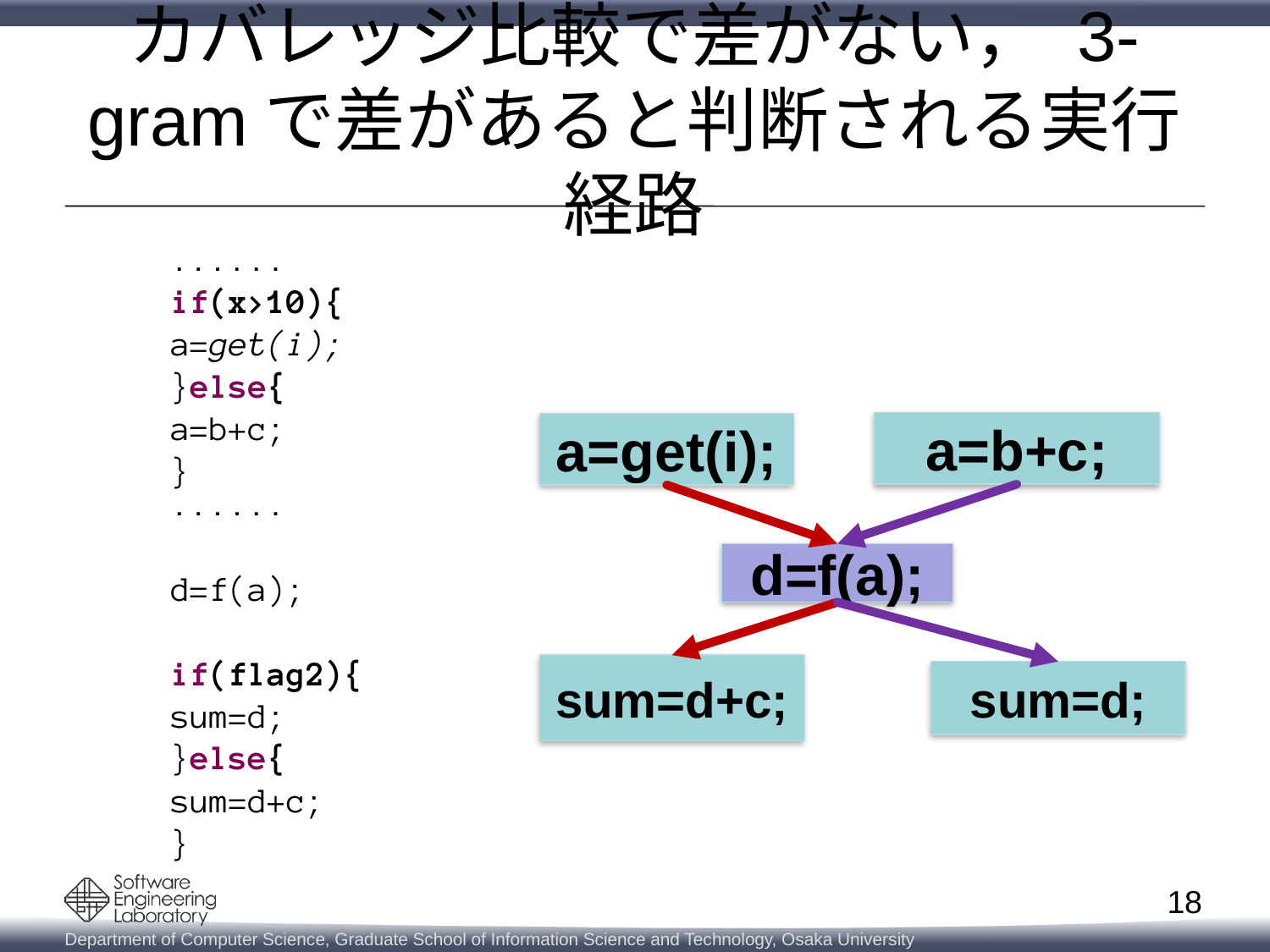

# カバレッジ比較で差がない， 3-gramで差があると判断される実行経路
......
if(x>10){
a=get(i);
}else{
a=b+c;
}
a=b+c;
a=get(i);

......

d=f(a);

if(flag2){
sum=d;
}else{
sum=d+c;
}
d=f(a);
sum=d+c;
sum=d;
18